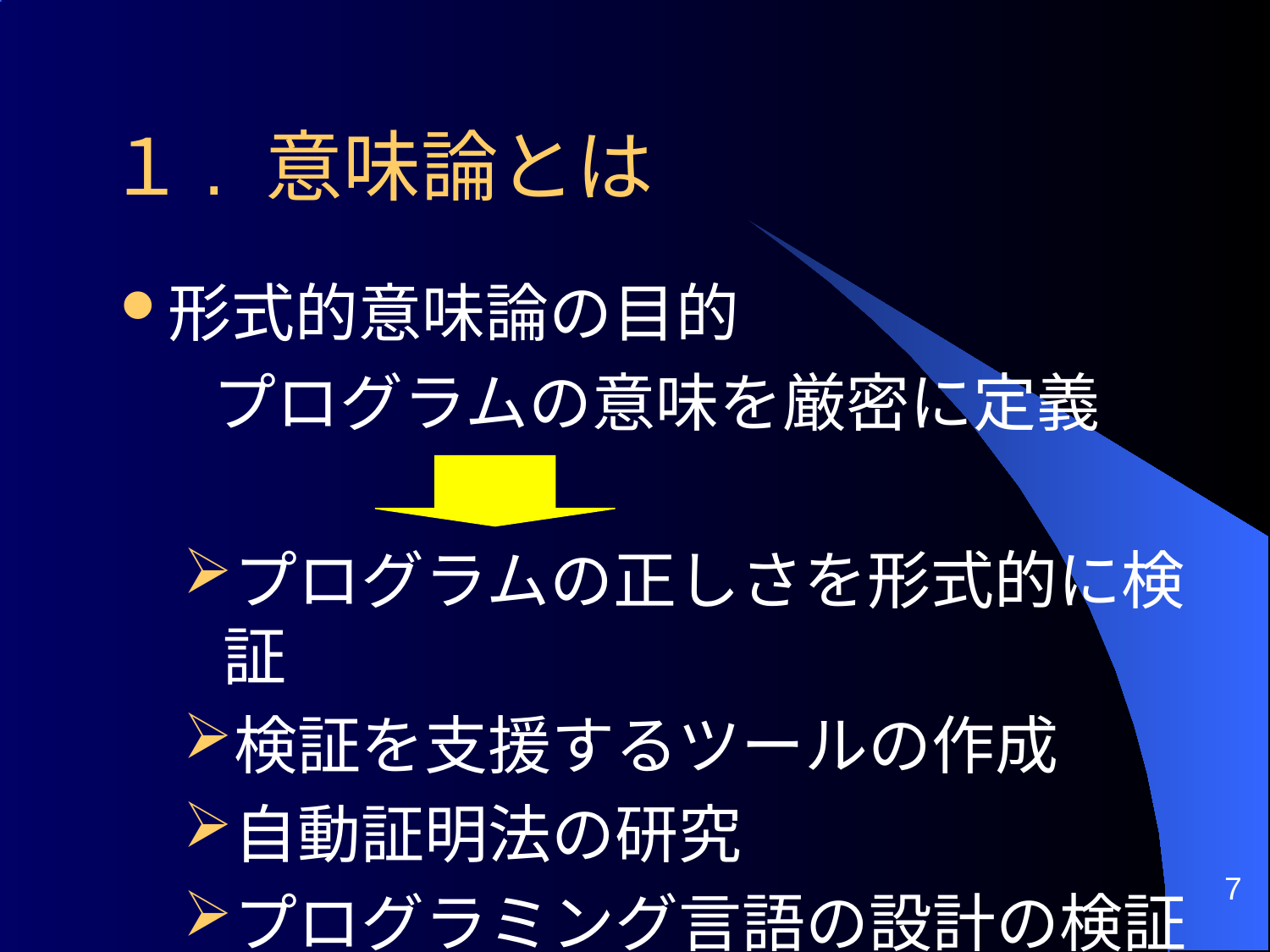

# １. 意味論とは
形式的意味論の目的
 プログラムの意味を厳密に定義

プログラムの正しさを形式的に検証
検証を支援するツールの作成
自動証明法の研究
プログラミング言語の設計の検証

7